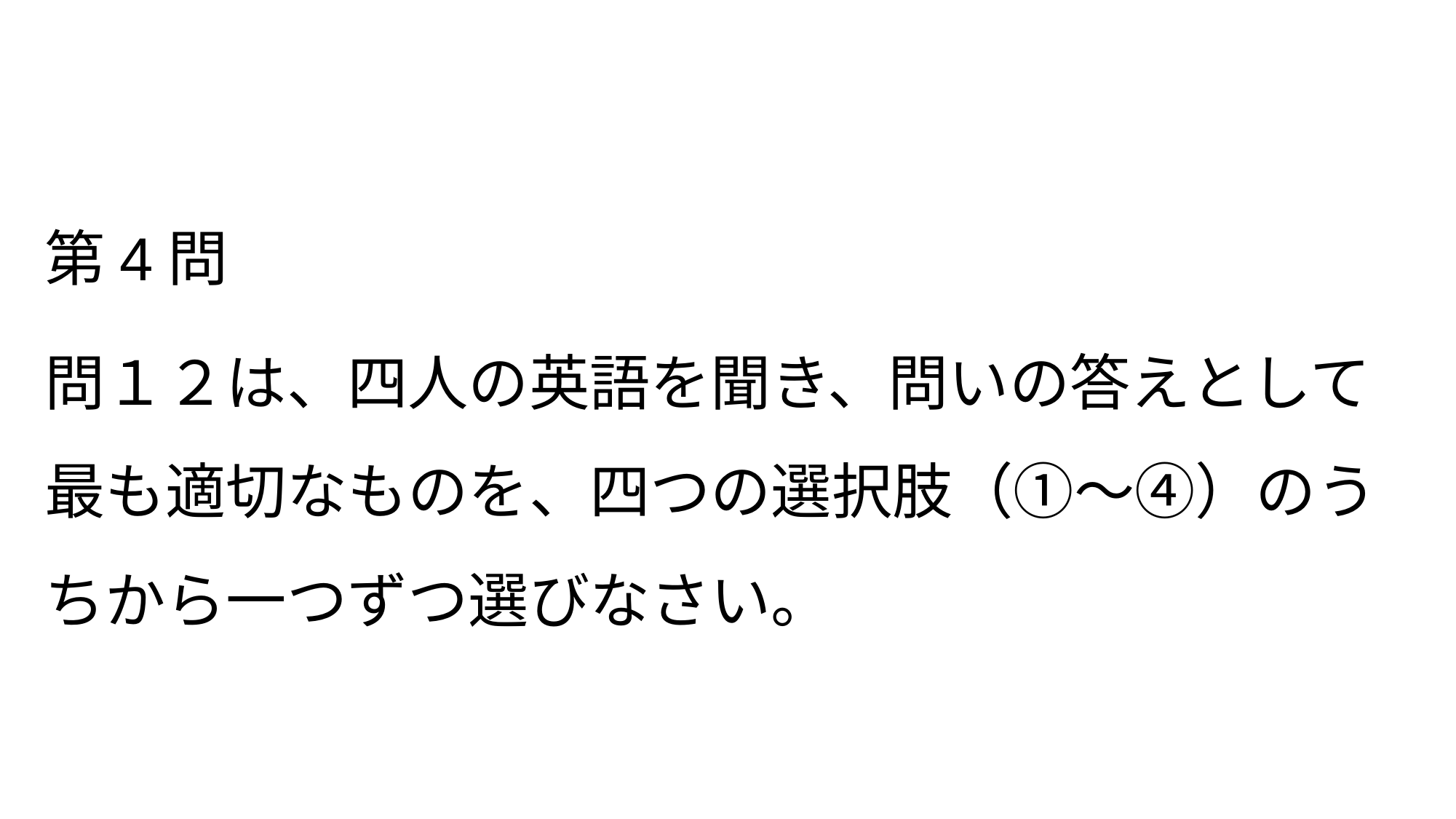

第4問
問１２は、四人の英語を聞き、問いの答えとして最も適切なものを、四つの選択肢（①～④）のうちから一つずつ選びなさい。